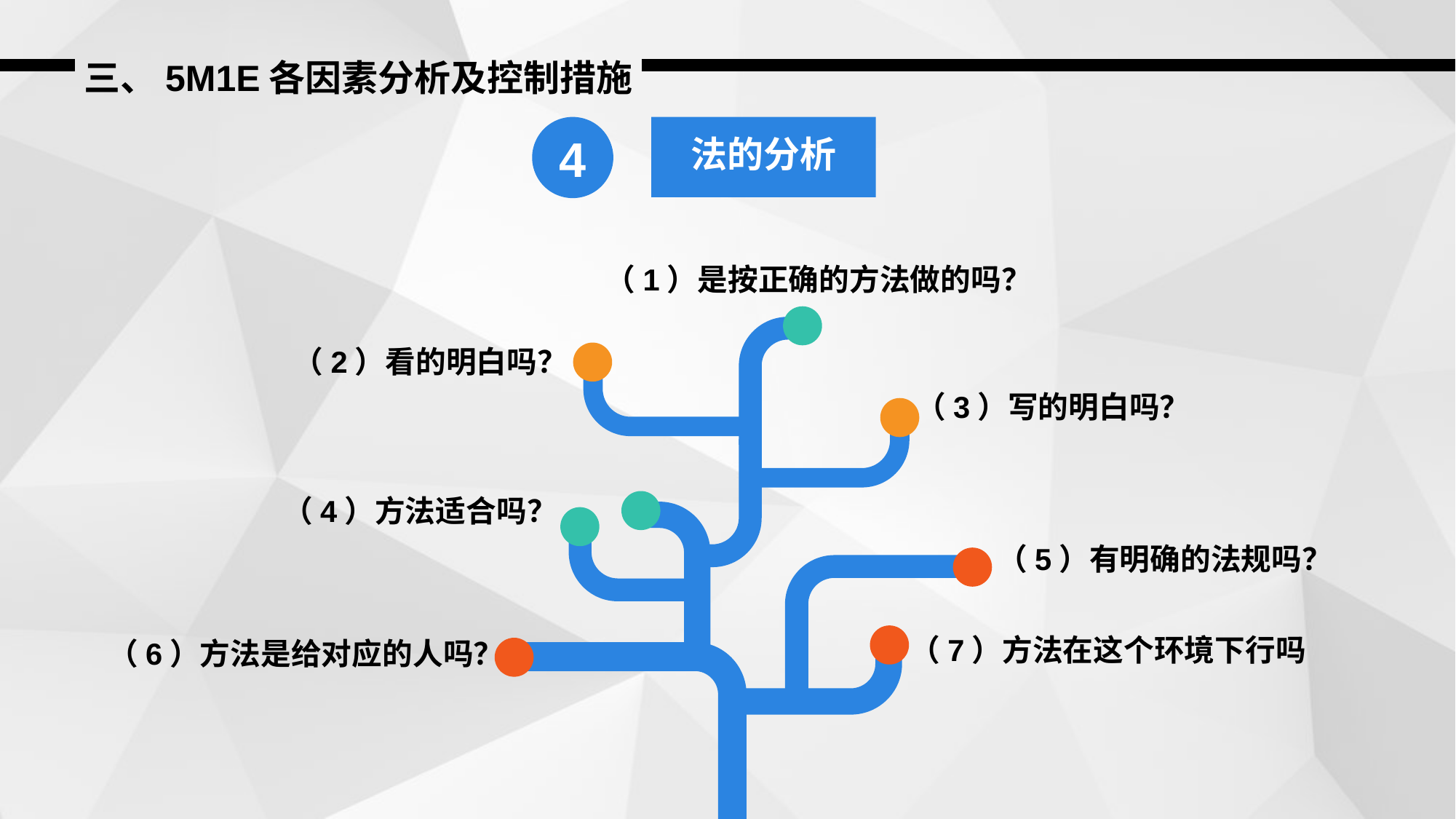

三、5M1E各因素分析及控制措施
4
法的分析
（1）是按正确的方法做的吗？

（2）看的明白吗？

（3）写的明白吗？

（4）方法适合吗？

（5）有明确的法规吗？

（7）方法在这个环境下行吗
（6）方法是给对应的人吗？